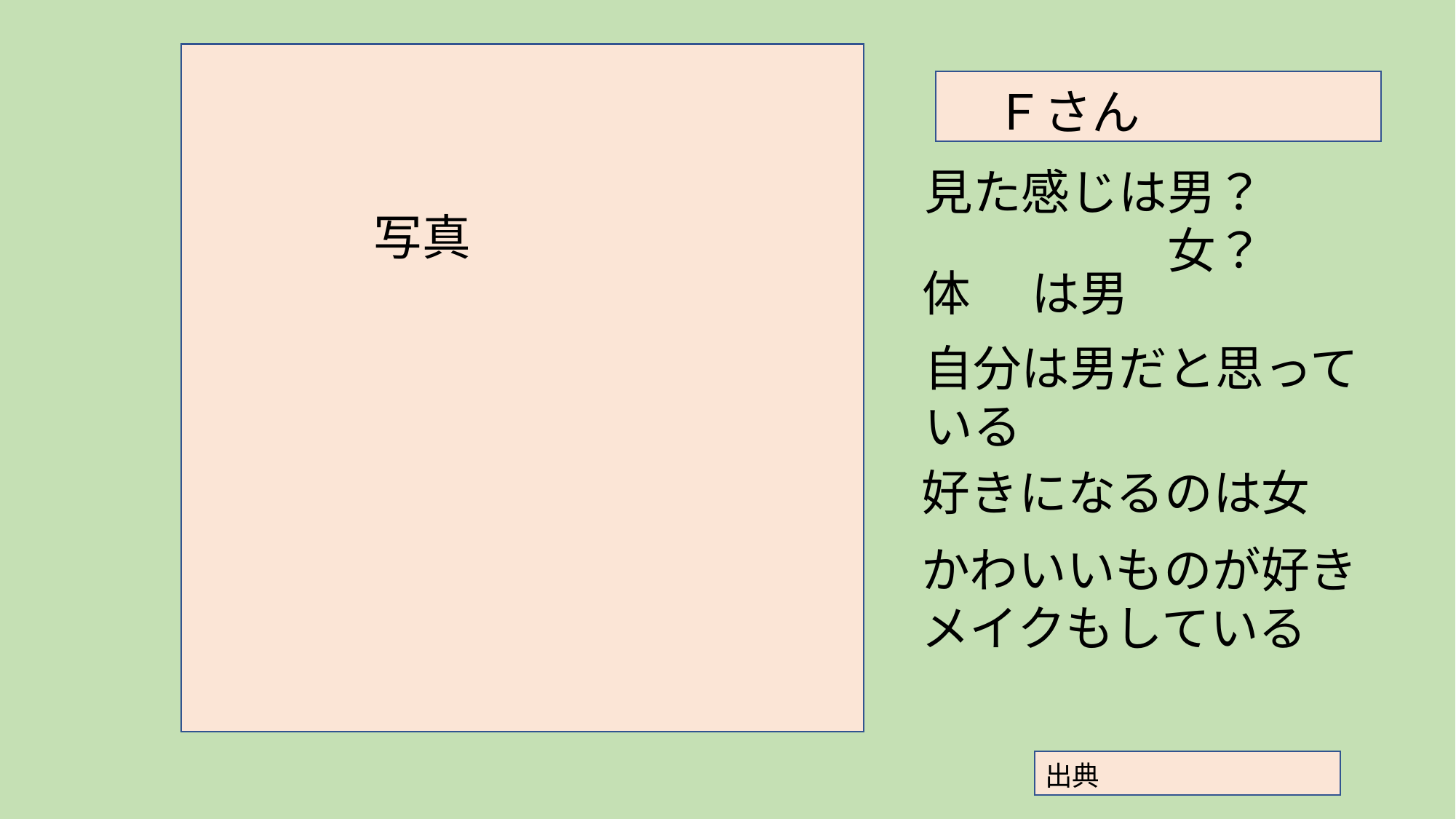

Ｆさん
見た感じは男？
　　　　　女？
　写真
体	は男
自分は男だと思っている
好きになるのは女
かわいいものが好き
メイクもしている

出典